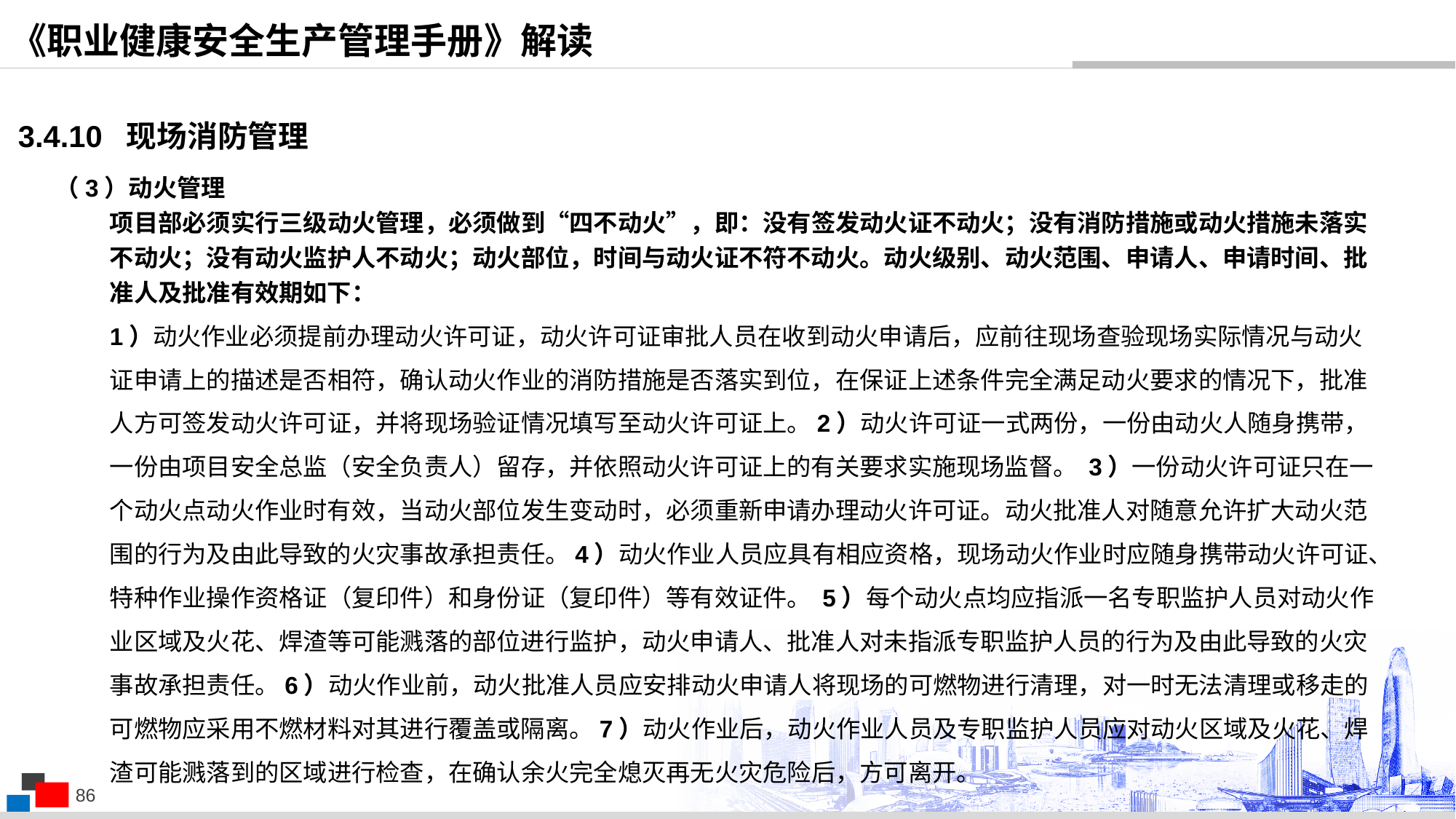

《职业健康安全生产管理手册》解读
3.4.10  现场消防管理
（3）动火管理
项目部必须实行三级动火管理，必须做到“四不动火”，即：没有签发动火证不动火；没有消防措施或动火措施未落实不动火；没有动火监护人不动火；动火部位，时间与动火证不符不动火。动火级别、动火范围、申请人、申请时间、批准人及批准有效期如下：
1）动火作业必须提前办理动火许可证，动火许可证审批人员在收到动火申请后，应前往现场查验现场实际情况与动火证申请上的描述是否相符，确认动火作业的消防措施是否落实到位，在保证上述条件完全满足动火要求的情况下，批准人方可签发动火许可证，并将现场验证情况填写至动火许可证上。2）动火许可证一式两份，一份由动火人随身携带，一份由项目安全总监（安全负责人）留存，并依照动火许可证上的有关要求实施现场监督。 3）一份动火许可证只在一个动火点动火作业时有效，当动火部位发生变动时，必须重新申请办理动火许可证。动火批准人对随意允许扩大动火范围的行为及由此导致的火灾事故承担责任。4）动火作业人员应具有相应资格，现场动火作业时应随身携带动火许可证、特种作业操作资格证（复印件）和身份证（复印件）等有效证件。 5）每个动火点均应指派一名专职监护人员对动火作业区域及火花、焊渣等可能溅落的部位进行监护，动火申请人、批准人对未指派专职监护人员的行为及由此导致的火灾事故承担责任。6）动火作业前，动火批准人员应安排动火申请人将现场的可燃物进行清理，对一时无法清理或移走的可燃物应采用不燃材料对其进行覆盖或隔离。7）动火作业后，动火作业人员及专职监护人员应对动火区域及火花、焊渣可能溅落到的区域进行检查，在确认余火完全熄灭再无火灾危险后，方可离开。